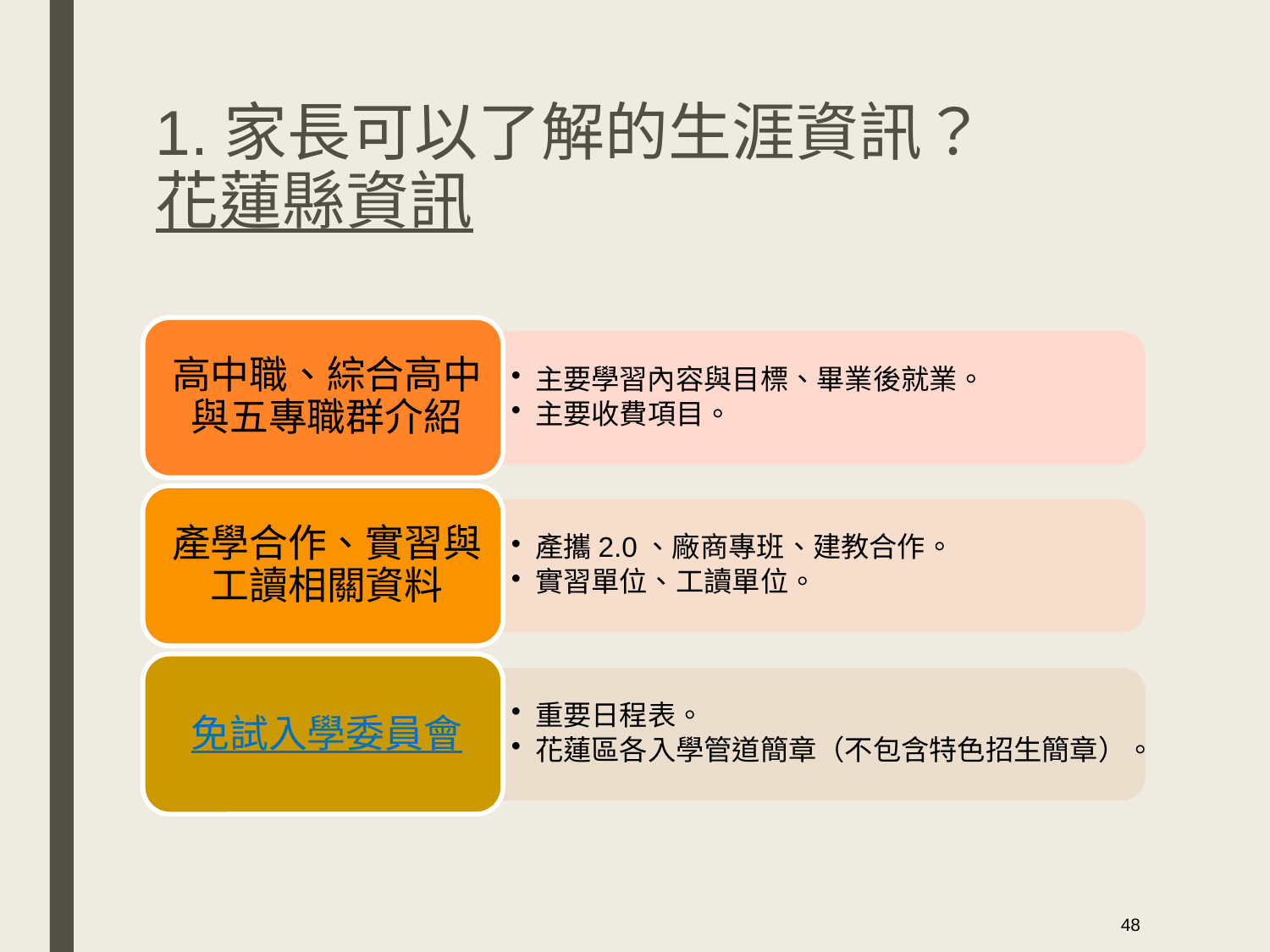

# 1.家長可以了解的生涯資訊？ 花蓮縣資訊
主要學習內容與目標、畢業後就業。
主要收費項目。
高中職、綜合高中與五專職群介紹
產攜2.0、廠商專班、建教合作。
實習單位、工讀單位。
產學合作、實習與工讀相關資料
重要日程表。
花蓮區各入學管道簡章（不包含特色招生簡章）。
免試入學委員會
48